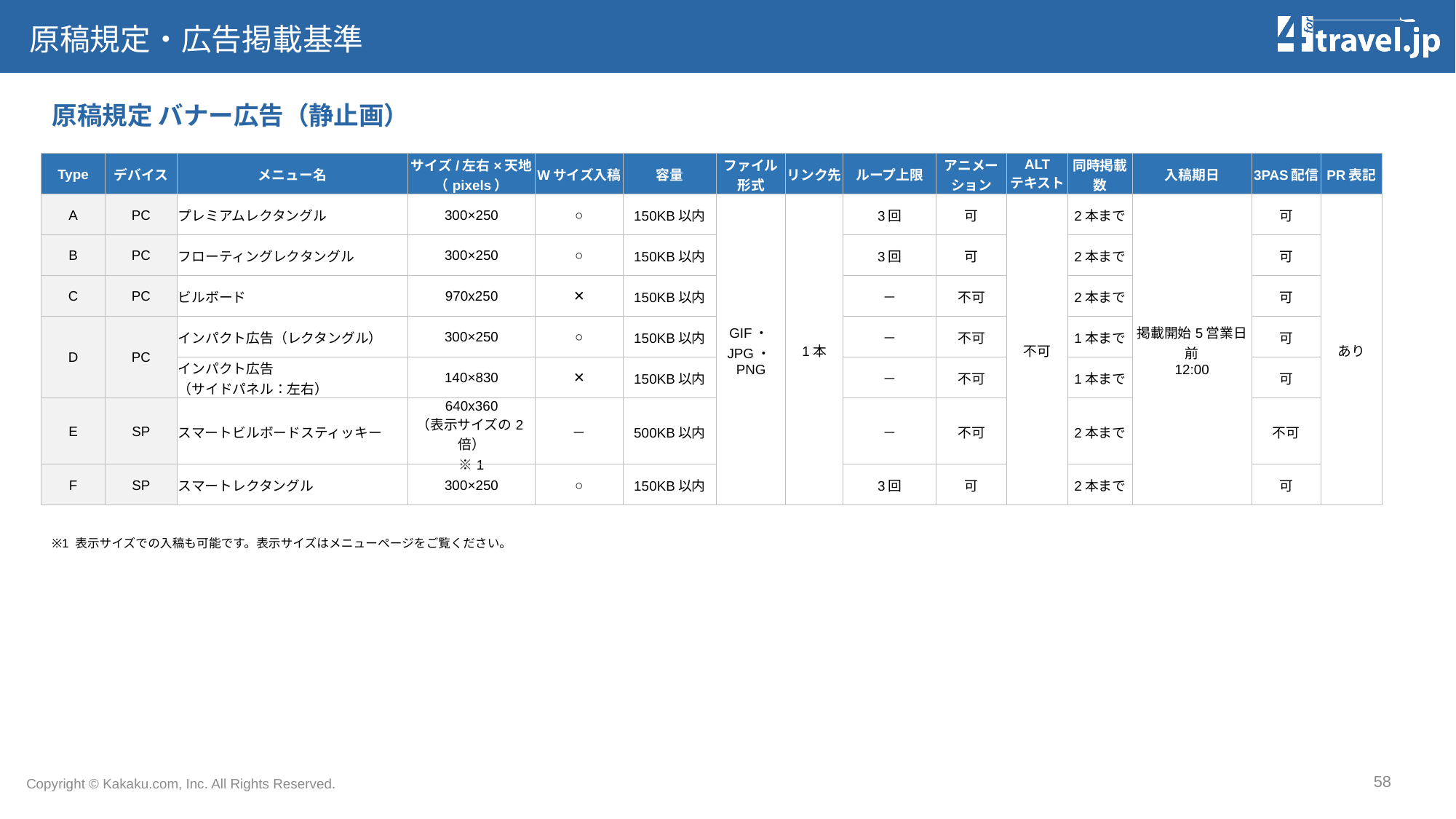

原稿規定・広告掲載基準
# 原稿規定 バナー広告（静止画）
| Type | デバイス | メニュー名 | サイズ/左右×天地（pixels） | Wサイズ入稿 | 容量 | ファイル形式 | リンク先 | ループ上限 | アニメー ション | ALT テキスト | 同時掲載数 | 入稿期日 | 3PAS配信 | PR表記 |
| --- | --- | --- | --- | --- | --- | --- | --- | --- | --- | --- | --- | --- | --- | --- |
| A | PC | プレミアムレクタングル | 300×250 | ○ | 150KB以内 | GIF・JPG・PNG | 1本 | 3回 | 可 | 不可 | 2本まで | 掲載開始5営業日前 12:00 | 可 | あり |
| B | PC | フローティングレクタングル | 300×250 | ○ | 150KB以内 |  |  | 3回 | 可 |  | 2本まで |  | 可 |  |
| C | PC | ビルボード | 970x250 | ✕ | 150KB以内 |  |  | － | 不可 |  | 2本まで |  | 可 |  |
| D | PC | インパクト広告（レクタングル） | 300×250 | ○ | 150KB以内 |  |  | － | 不可 |  | 1本まで |  | 可 |  |
|  |  | インパクト広告 （サイドパネル：左右） | 140×830 | ✕ | 150KB以内 |  |  | － | 不可 |  | 1本まで |  | 可 |  |
| E | SP | スマートビルボードスティッキー | 640x360 （表示サイズの2倍） ※1 | － | 500KB以内 |  |  | － | 不可 |  | 2本まで |  | 不可 |  |
| F | SP | スマートレクタングル | 300×250 | ○ | 150KB以内 |  |  | 3回 | 可 |  | 2本まで |  | 可 |  |
※1 表示サイズでの入稿も可能です。表示サイズはメニューページをご覧ください。
58
Copyright © Kakaku.com, Inc. All Rights Reserved.